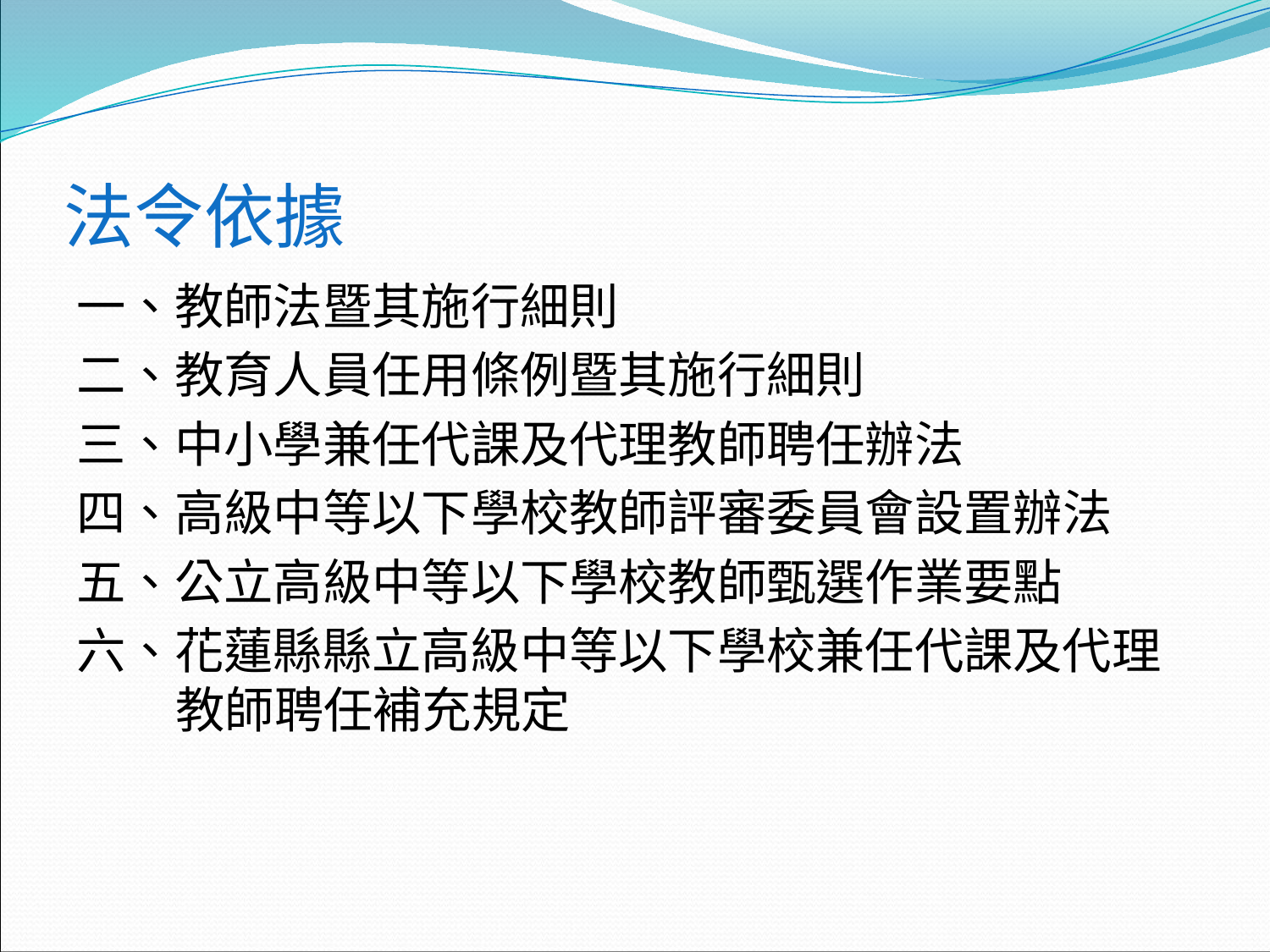

# 法令依據
一、教師法暨其施行細則
二、教育人員任用條例暨其施行細則
三、中小學兼任代課及代理教師聘任辦法
四、高級中等以下學校教師評審委員會設置辦法
五、公立高級中等以下學校教師甄選作業要點
六、花蓮縣縣立高級中等以下學校兼任代課及代理教師聘任補充規定